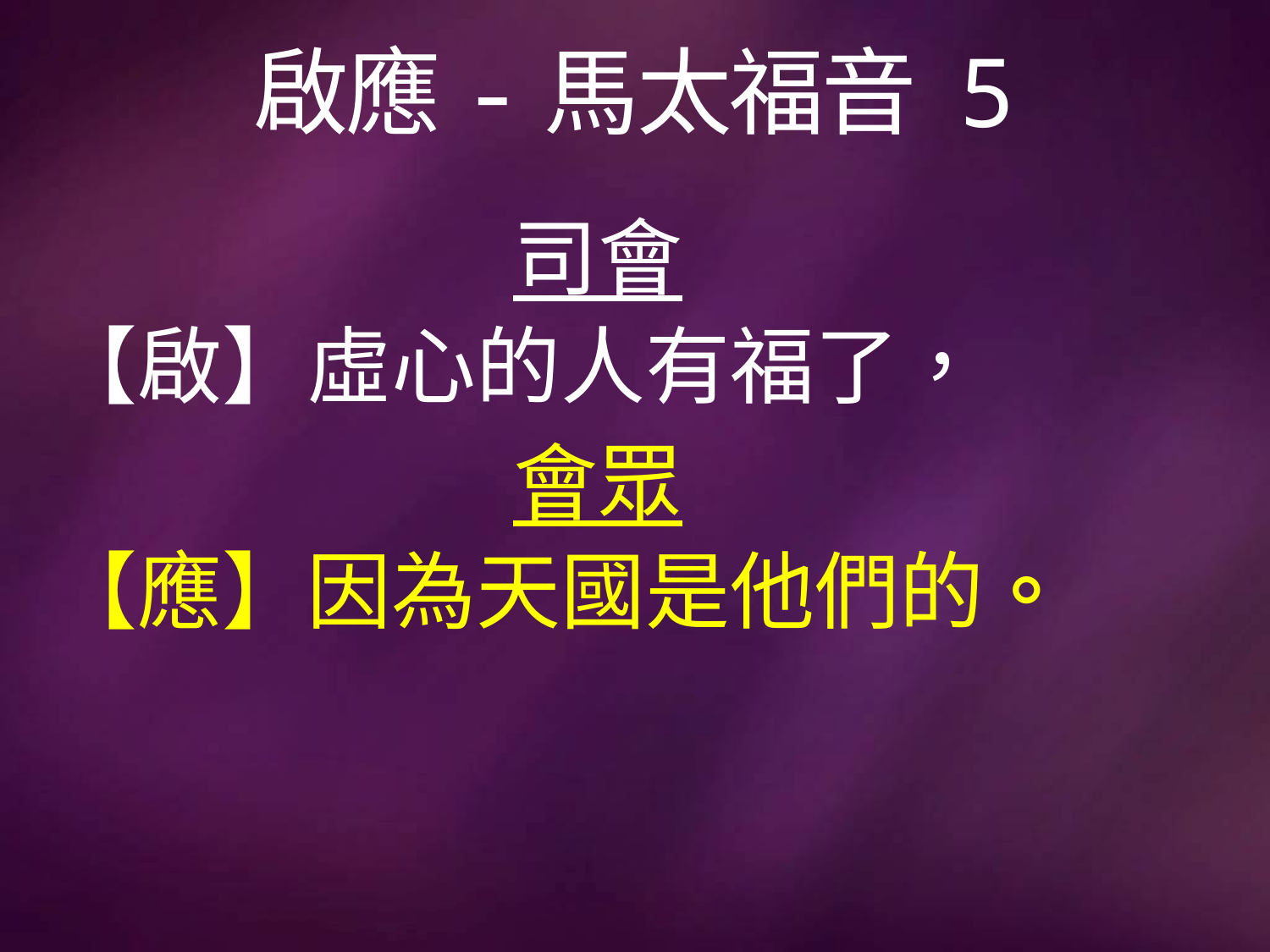

# 啟應-馬太福音 5
司會
【啟】虛心的人有福了，

會眾
【應】因為天國是他們的。